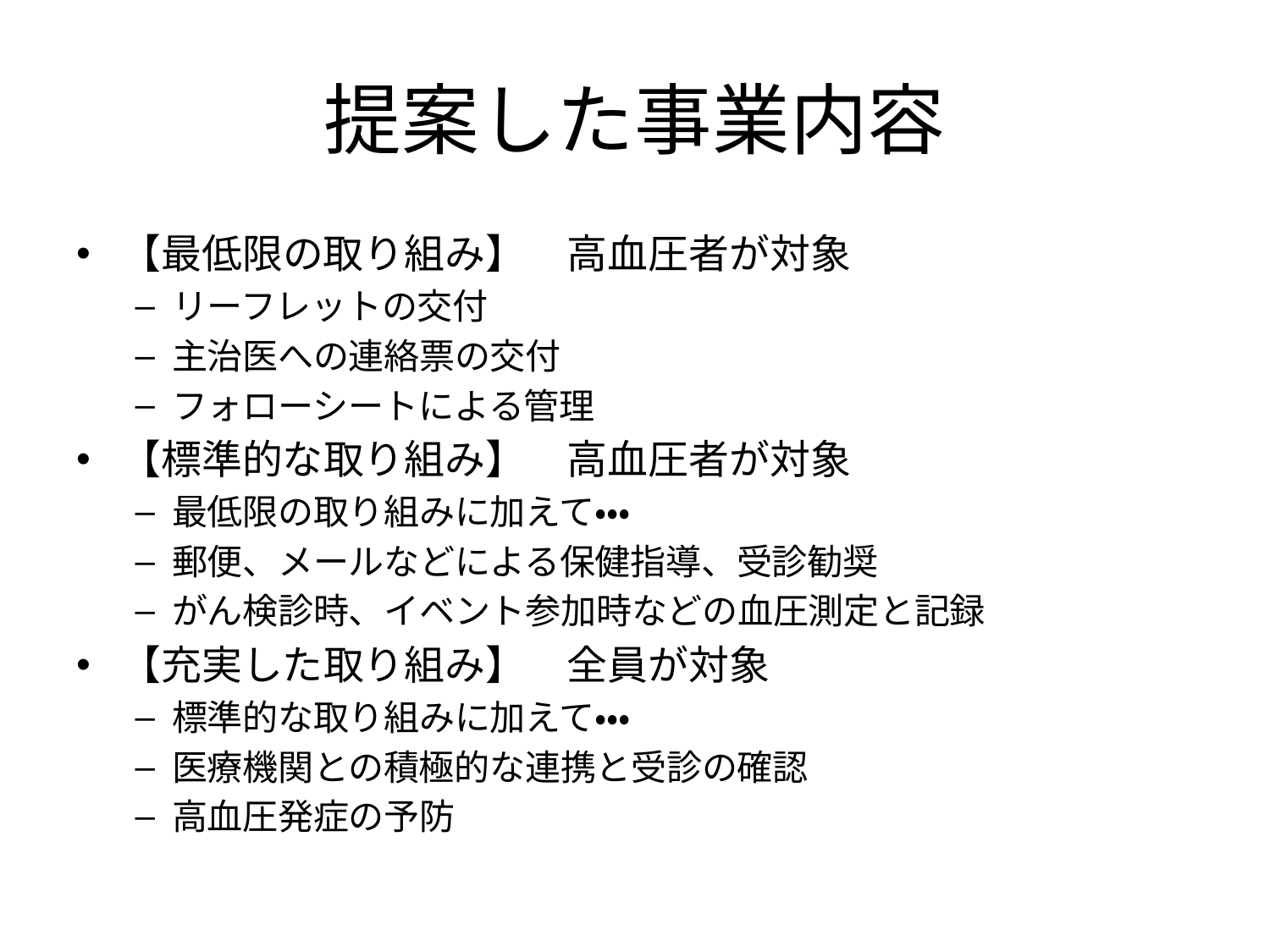

# 提案した事業内容
【最低限の取り組み】　高血圧者が対象
リーフレットの交付
主治医への連絡票の交付
フォローシートによる管理
【標準的な取り組み】　高血圧者が対象
最低限の取り組みに加えて・・・
郵便、メールなどによる保健指導、受診勧奨
がん検診時、イベント参加時などの血圧測定と記録
【充実した取り組み】　全員が対象
標準的な取り組みに加えて・・・
医療機関との積極的な連携と受診の確認
高血圧発症の予防